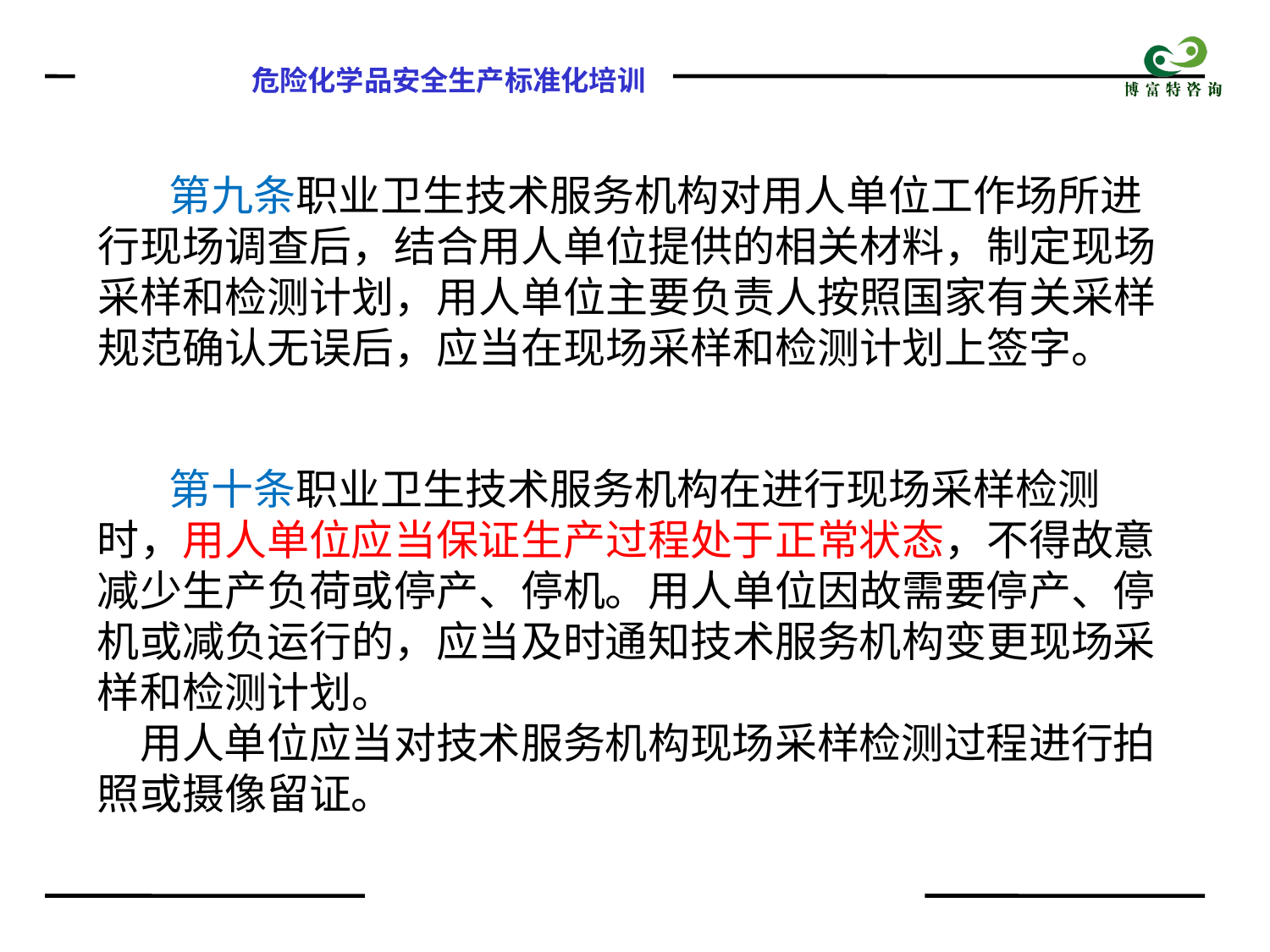

第九条职业卫生技术服务机构对用人单位工作场所进行现场调查后，结合用人单位提供的相关材料，制定现场采样和检测计划，用人单位主要负责人按照国家有关采样规范确认无误后，应当在现场采样和检测计划上签字。
  第十条职业卫生技术服务机构在进行现场采样检测时，用人单位应当保证生产过程处于正常状态，不得故意减少生产负荷或停产、停机。用人单位因故需要停产、停机或减负运行的，应当及时通知技术服务机构变更现场采样和检测计划。
用人单位应当对技术服务机构现场采样检测过程进行拍照或摄像留证。